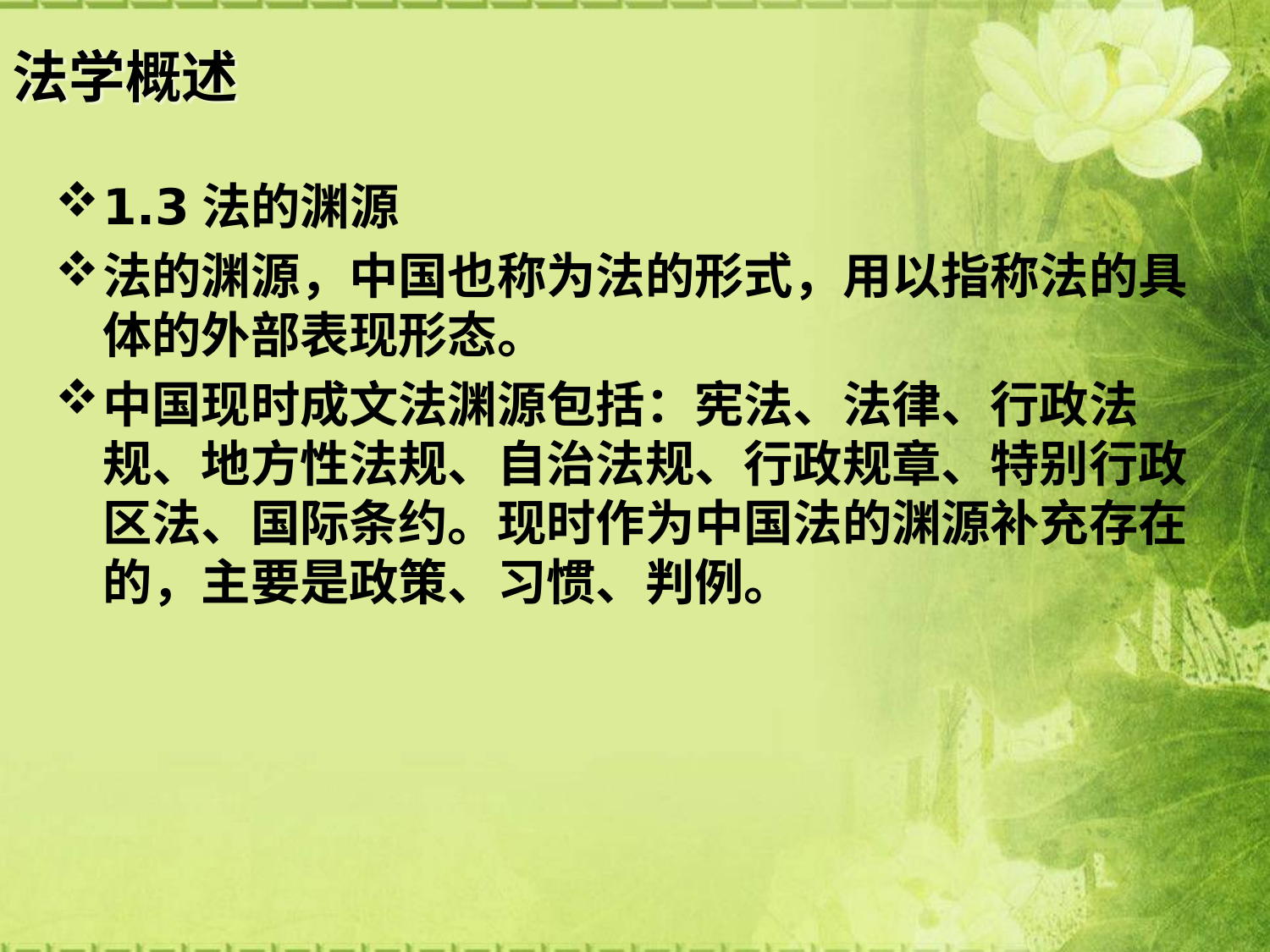

法学概述
1.3法的渊源
法的渊源，中国也称为法的形式，用以指称法的具体的外部表现形态。
中国现时成文法渊源包括：宪法、法律、行政法规、地方性法规、自治法规、行政规章、特别行政区法、国际条约。现时作为中国法的渊源补充存在的，主要是政策、习惯、判例。